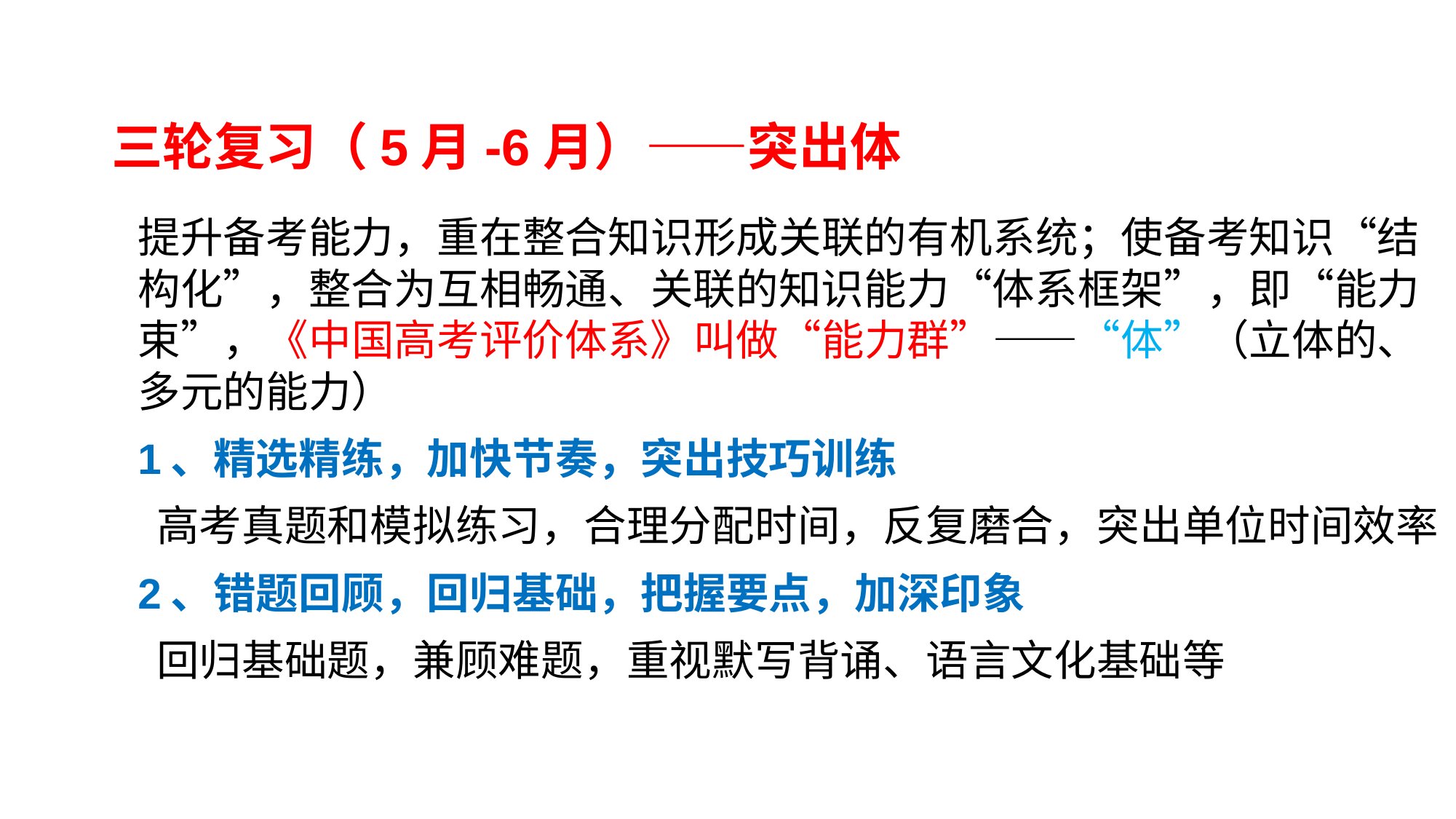

# 三轮复习（5月-6月）——突出体
提升备考能力，重在整合知识形成关联的有机系统；使备考知识“结构化”，整合为互相畅通、关联的知识能力“体系框架”，即“能力束”，《中国高考评价体系》叫做“能力群”——“体”（立体的、多元的能力）
1、精选精练，加快节奏，突出技巧训练
 高考真题和模拟练习，合理分配时间，反复磨合，突出单位时间效率
2、错题回顾，回归基础，把握要点，加深印象
 回归基础题，兼顾难题，重视默写背诵、语言文化基础等